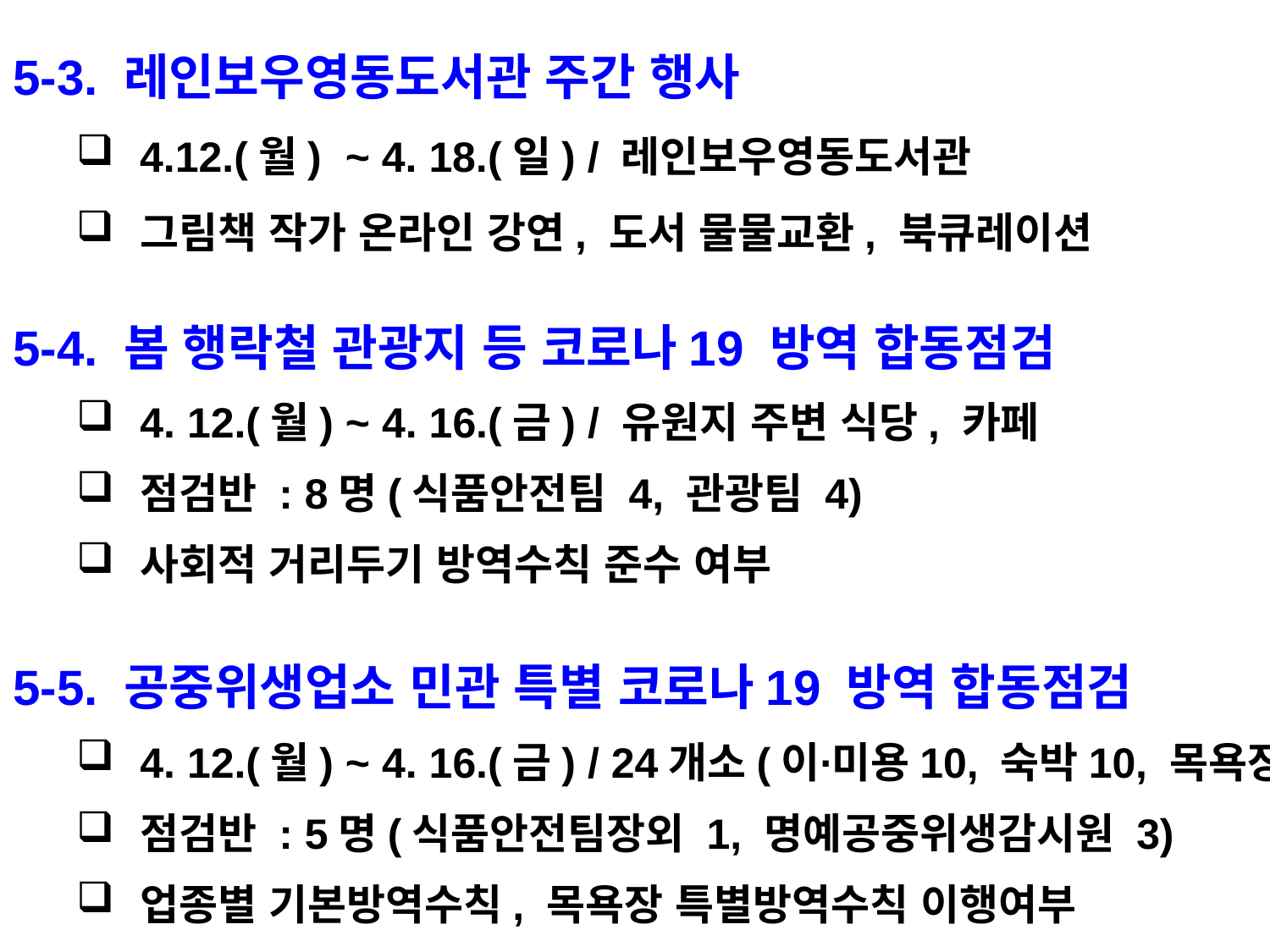

5-3. 레인보우영동도서관 주간 행사
4.12.(월)  ~ 4. 18.(일) / 레인보우영동도서관
그림책 작가 온라인 강연, 도서 물물교환, 북큐레이션
5-4. 봄 행락철 관광지 등 코로나19 방역 합동점검
4. 12.(월) ~ 4. 16.(금) / 유원지 주변 식당, 카페
점검반 : 8명(식품안전팀 4, 관광팀 4)
사회적 거리두기 방역수칙 준수 여부
5-5. 공중위생업소 민관 특별 코로나19 방역 합동점검
4. 12.(월) ~ 4. 16.(금) / 24개소(이∙미용10, 숙박10, 목욕장4)
점검반 : 5명(식품안전팀장외 1, 명예공중위생감시원 3)
업종별 기본방역수칙, 목욕장 특별방역수칙 이행여부